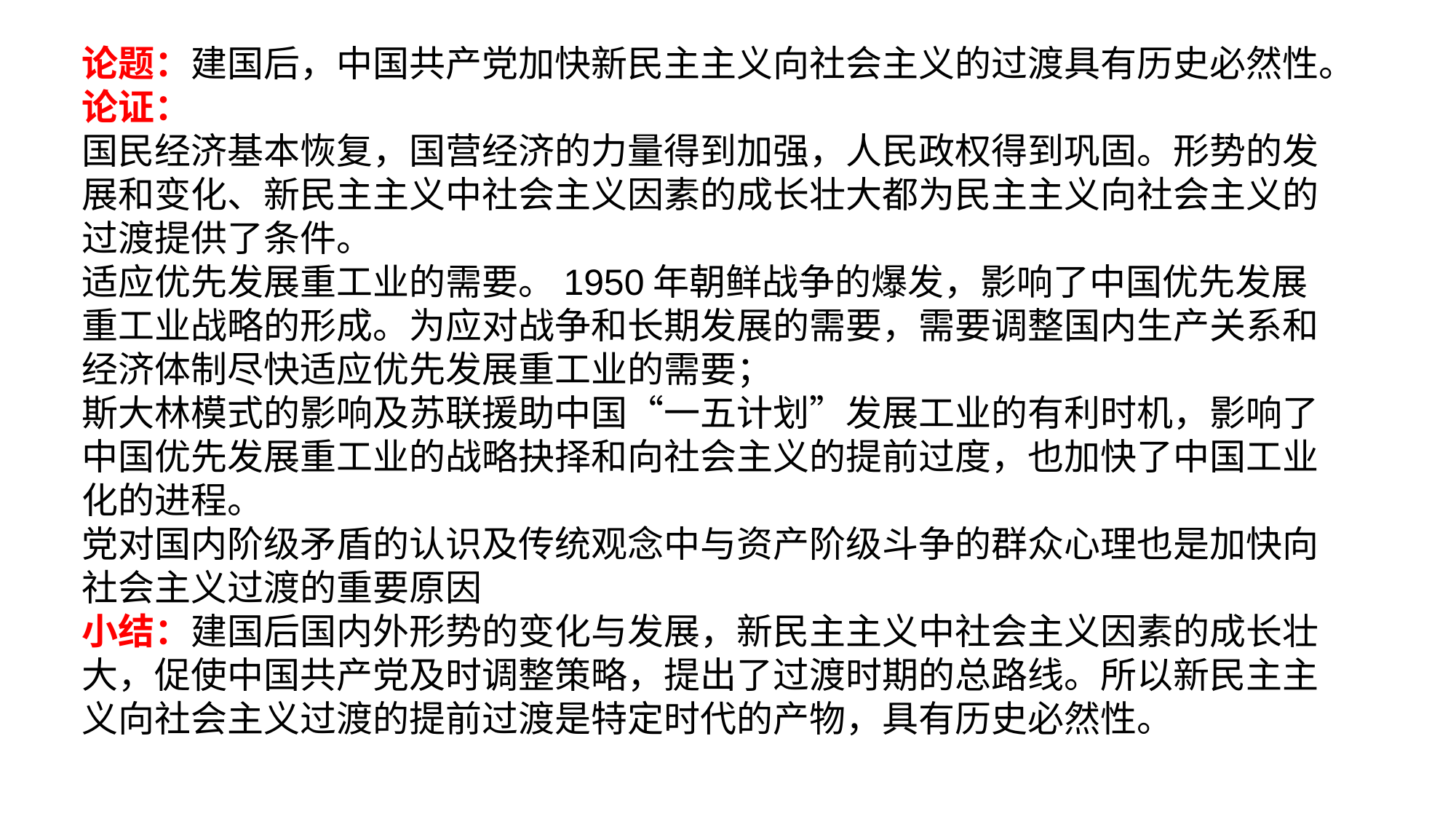

论题：建国后，中国共产党加快新民主主义向社会主义的过渡具有历史必然性。
论证：
国民经济基本恢复，国营经济的力量得到加强，人民政权得到巩固。形势的发展和变化、新民主主义中社会主义因素的成长壮大都为民主主义向社会主义的过渡提供了条件。
适应优先发展重工业的需要。1950年朝鲜战争的爆发，影响了中国优先发展重工业战略的形成。为应对战争和长期发展的需要，需要调整国内生产关系和经济体制尽快适应优先发展重工业的需要；
斯大林模式的影响及苏联援助中国“一五计划”发展工业的有利时机，影响了中国优先发展重工业的战略抉择和向社会主义的提前过度，也加快了中国工业化的进程。
党对国内阶级矛盾的认识及传统观念中与资产阶级斗争的群众心理也是加快向社会主义过渡的重要原因
小结：建国后国内外形势的变化与发展，新民主主义中社会主义因素的成长壮大，促使中国共产党及时调整策略，提出了过渡时期的总路线。所以新民主主义向社会主义过渡的提前过渡是特定时代的产物，具有历史必然性。